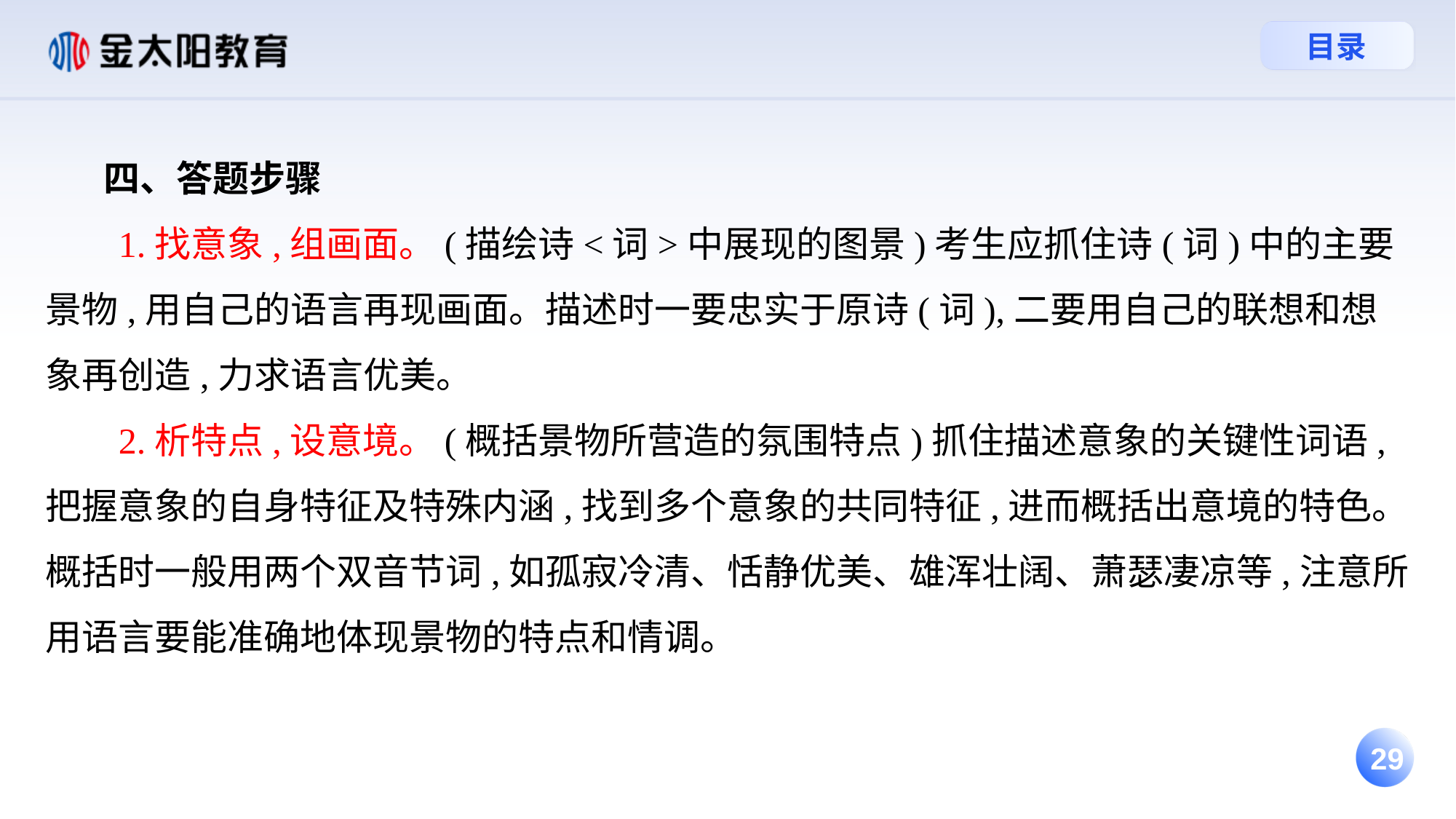

四、答题步骤
        1.找意象,组画面。(描绘诗<词>中展现的图景)考生应抓住诗(词)中的主要景物,用自己的语言再现画面。描述时一要忠实于原诗(词),二要用自己的联想和想象再创造,力求语言优美。
        2.析特点,设意境。(概括景物所营造的氛围特点)抓住描述意象的关键性词语,把握意象的自身特征及特殊内涵,找到多个意象的共同特征,进而概括出意境的特色。概括时一般用两个双音节词,如孤寂冷清、恬静优美、雄浑壮阔、萧瑟凄凉等,注意所用语言要能准确地体现景物的特点和情调。